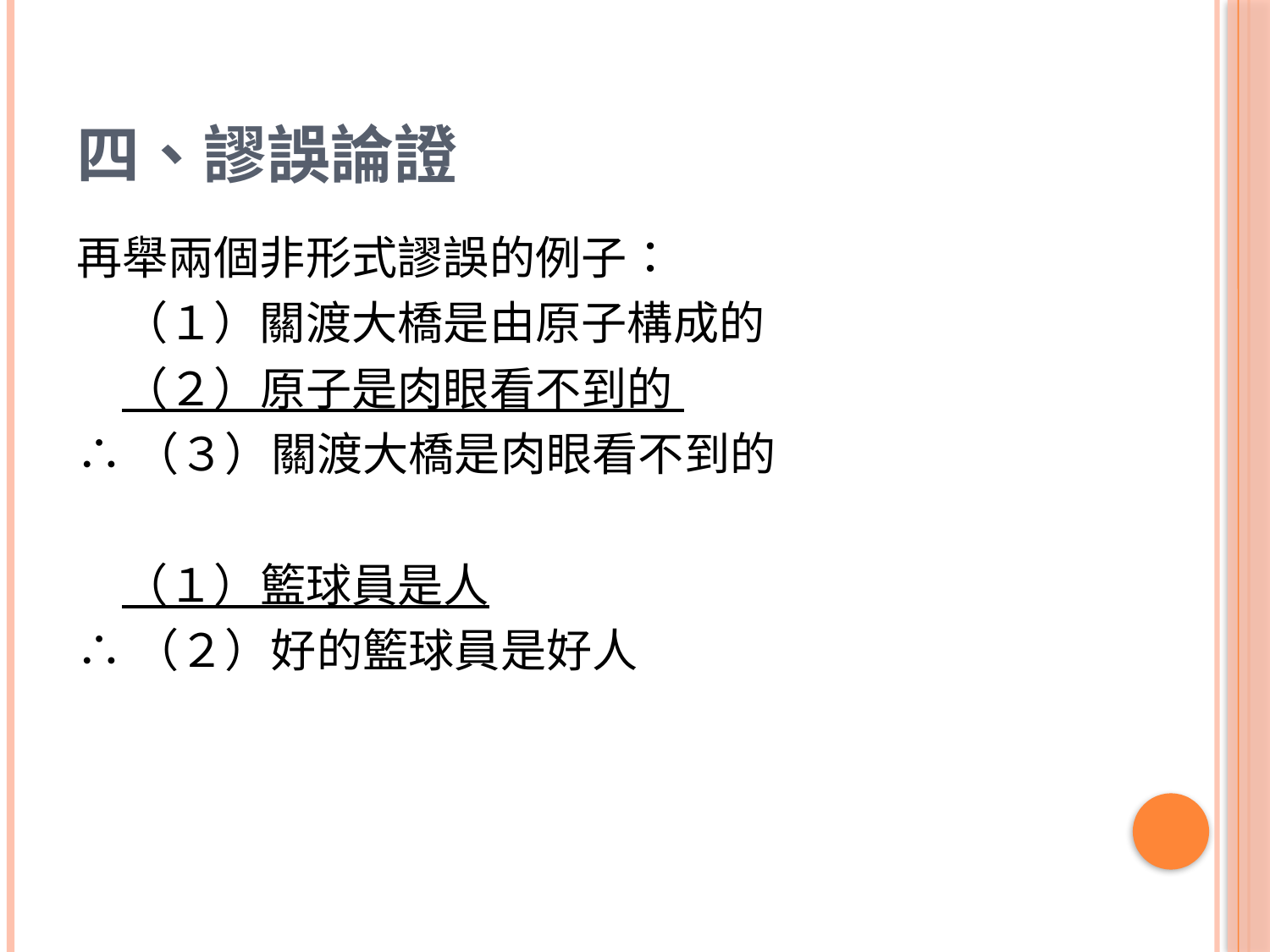

# 四、謬誤論證
再舉兩個非形式謬誤的例子：
　（１）關渡大橋是由原子構成的
　（２）原子是肉眼看不到的
∴（３）關渡大橋是肉眼看不到的

　（１）籃球員是人
∴（２）好的籃球員是好人